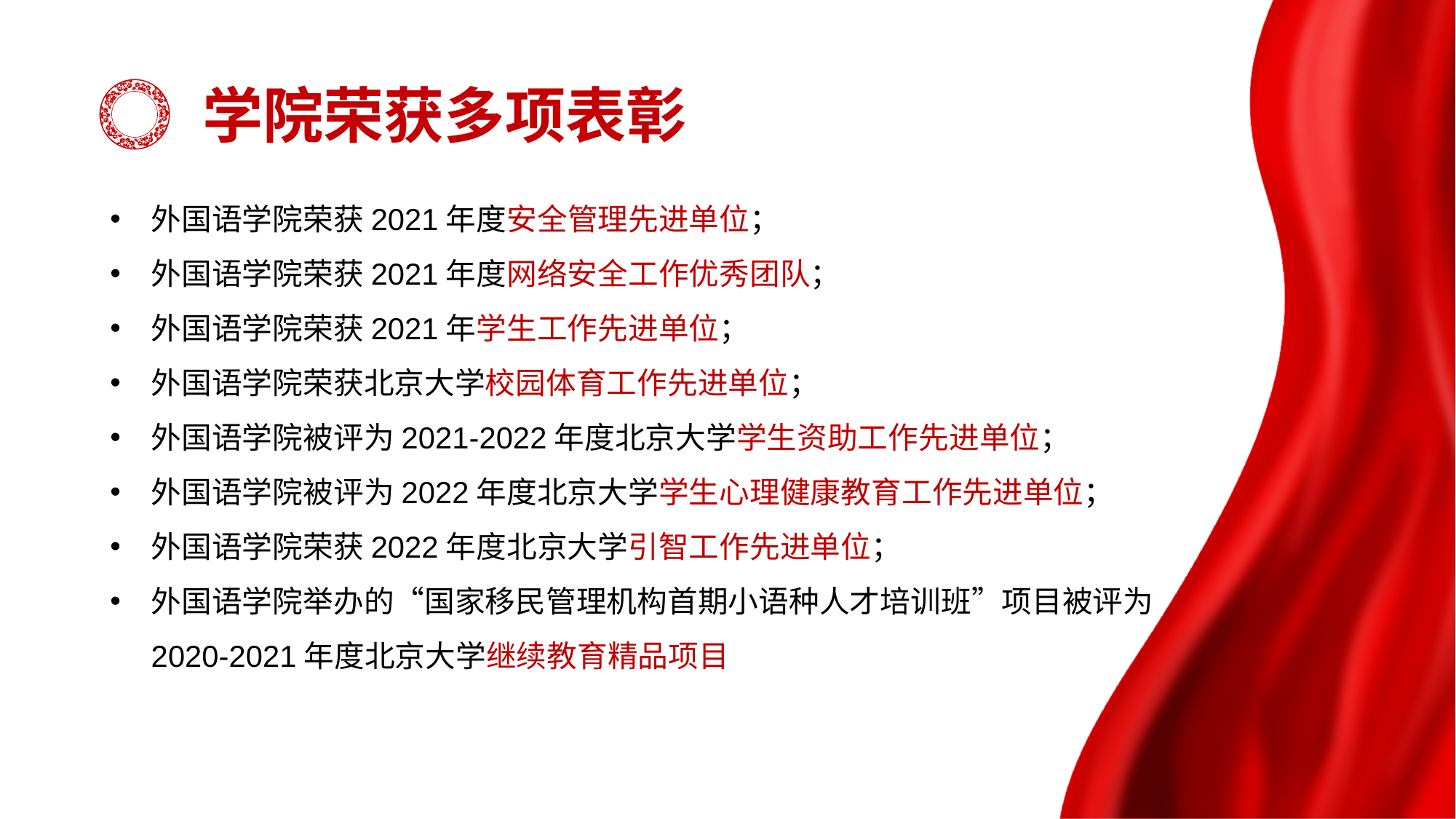

学院荣获多项表彰

外国语学院荣获2021年度安全管理先进单位；
外国语学院荣获2021年度网络安全工作优秀团队；
外国语学院荣获2021年学生工作先进单位；
外国语学院荣获北京大学校园体育工作先进单位；
外国语学院被评为2021-2022年度北京大学学生资助工作先进单位；
外国语学院被评为2022年度北京大学学生心理健康教育工作先进单位；
外国语学院荣获2022年度北京大学引智工作先进单位；
外国语学院举办的“国家移民管理机构首期小语种人才培训班”项目被评为2020-2021年度北京大学继续教育精品项目